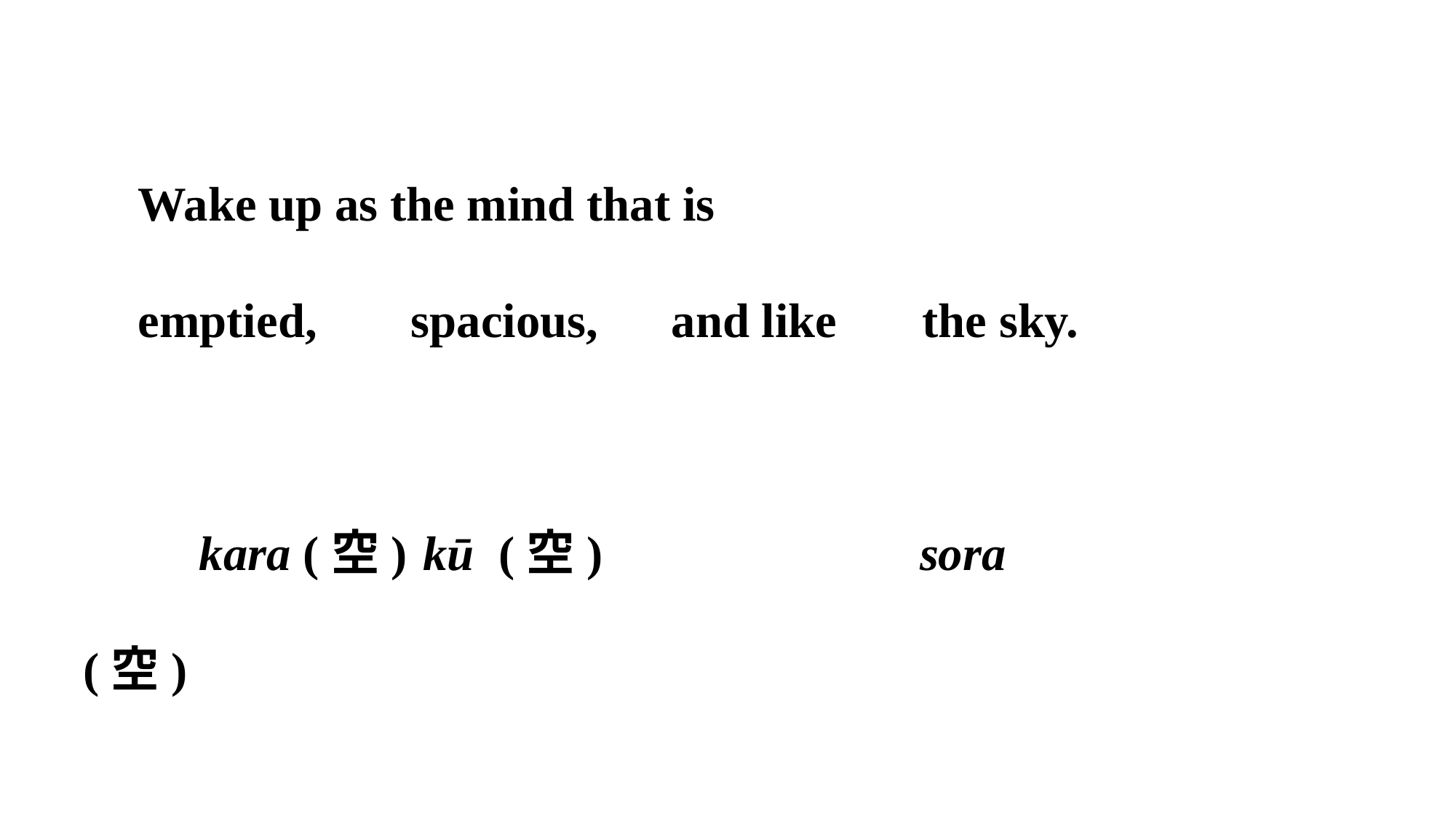

Wake up as the mind that is
emptied, 	spacious,      and like       the sky.
     kara (空)	 kū  (空)                          sora (空)